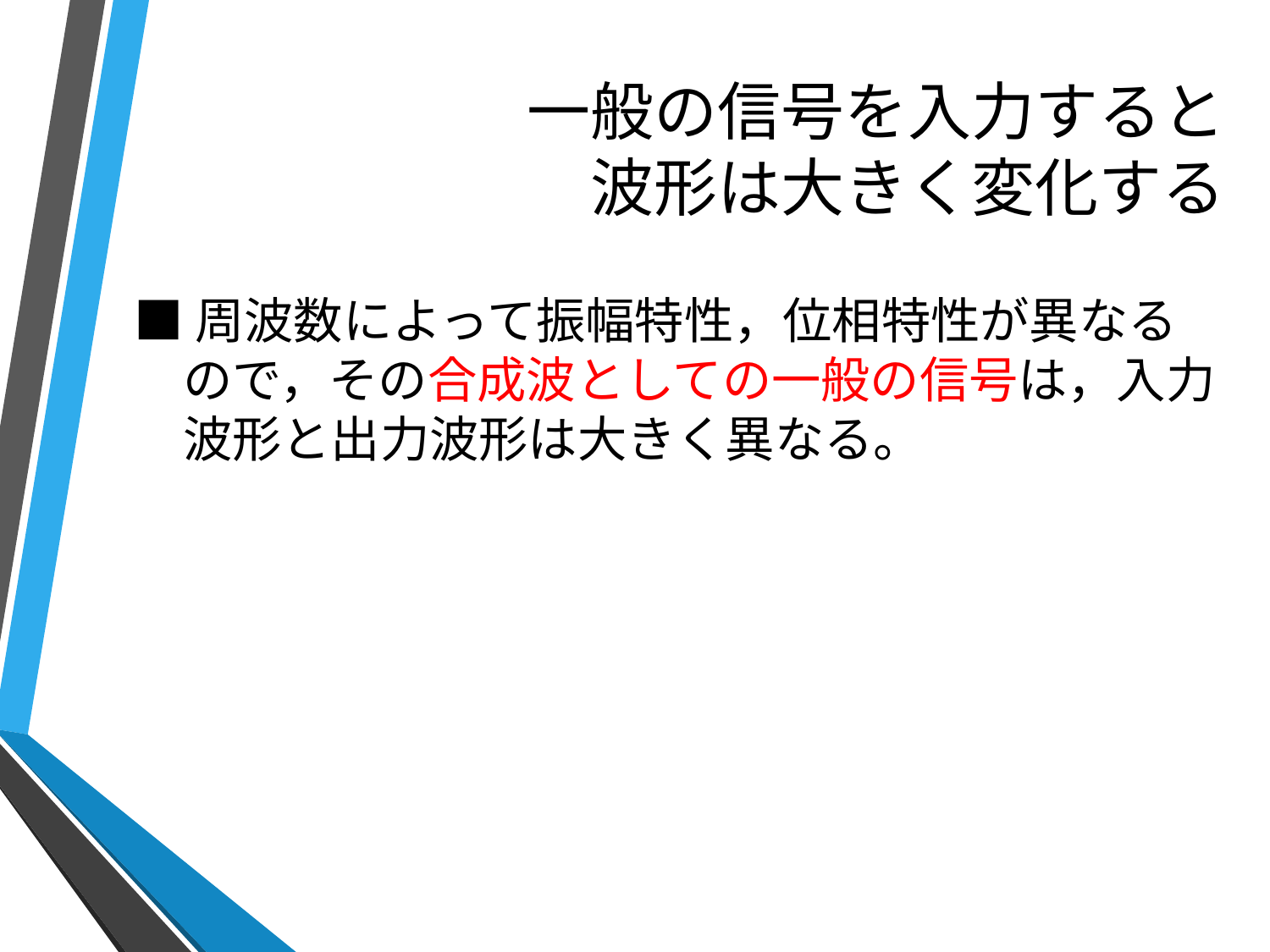

# 一般の信号を入力すると 波形は大きく変化する
■周波数によって振幅特性，位相特性が異なるので，その合成波としての一般の信号は，入力波形と出力波形は大きく異なる。